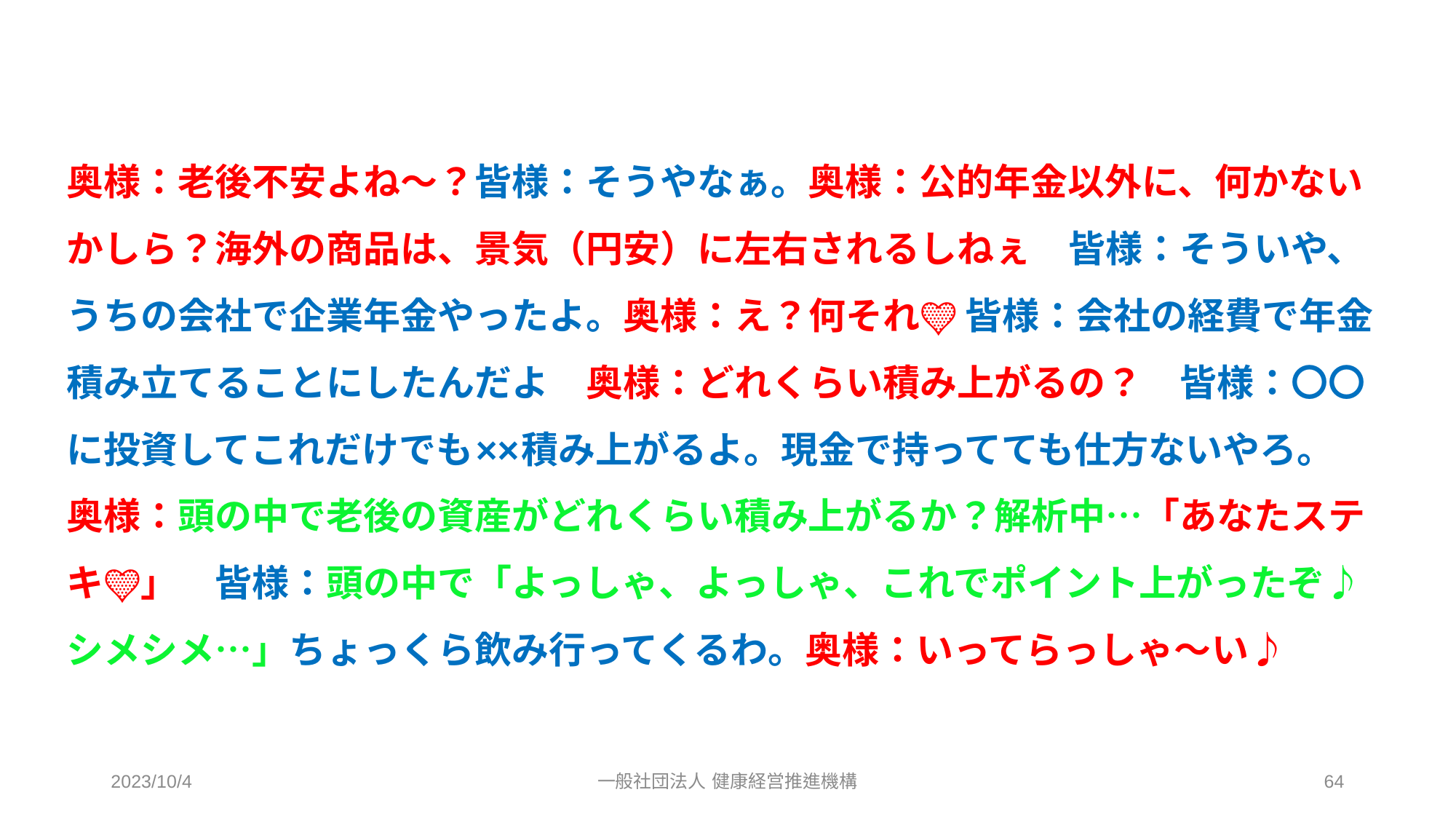

#
奥様：老後不安よね～？皆様：そうやなぁ。奥様：公的年金以外に、何かないかしら？海外の商品は、景気（円安）に左右されるしねぇ　皆様：そういや、うちの会社で企業年金やったよ。奥様：え？何それ💛 皆様：会社の経費で年金積み立てることにしたんだよ　奥様：どれくらい積み上がるの？　皆様：〇〇に投資してこれだけでも××積み上がるよ。現金で持ってても仕方ないやろ。　奥様：頭の中で老後の資産がどれくらい積み上がるか？解析中…「あなたステキ💛」　皆様：頭の中で「よっしゃ、よっしゃ、これでポイント上がったぞ♪シメシメ…」ちょっくら飲み行ってくるわ。奥様：いってらっしゃ～い♪
2023/10/4
一般社団法人 健康経営推進機構
64